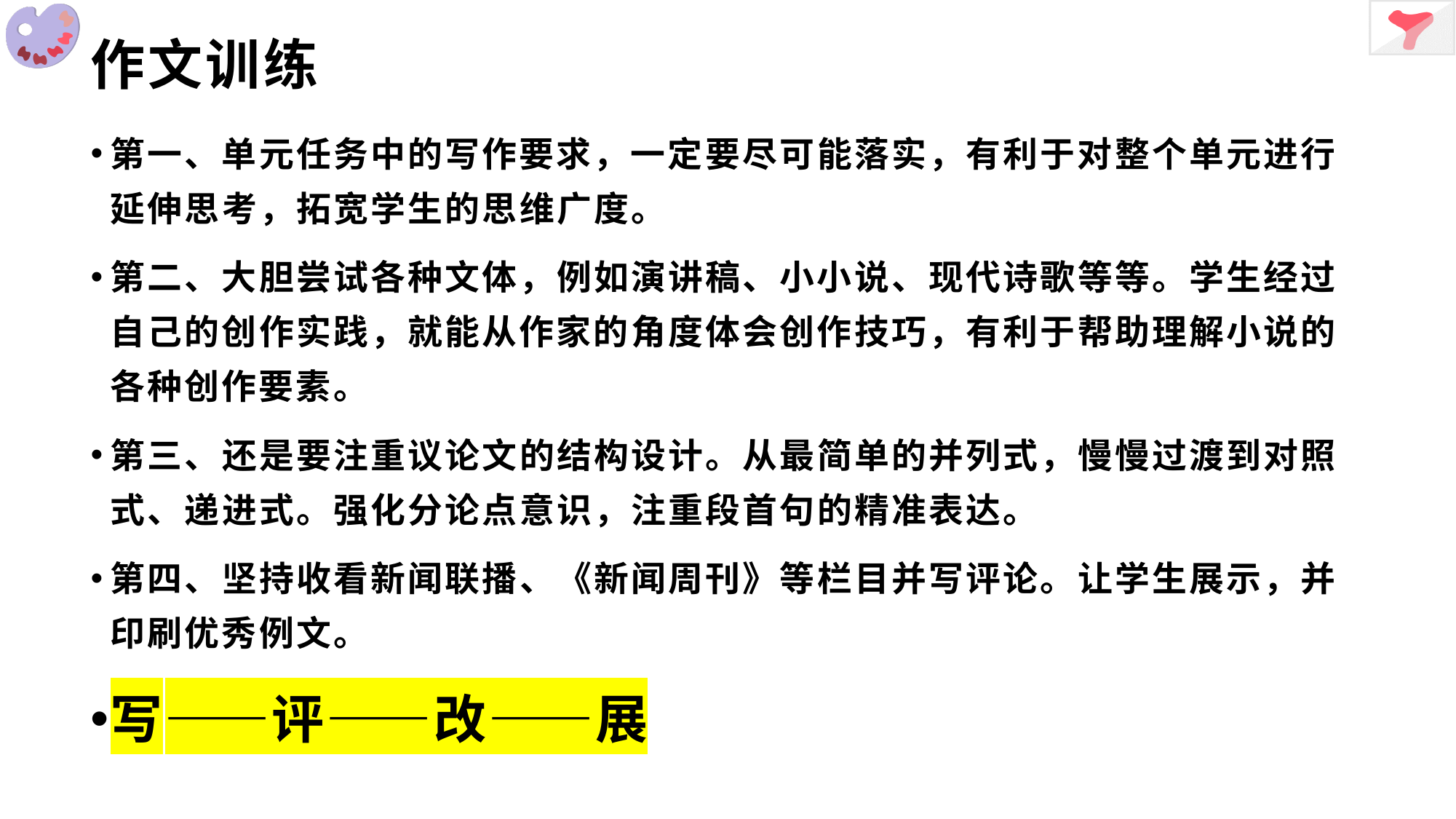

# 作文训练
第一、单元任务中的写作要求，一定要尽可能落实，有利于对整个单元进行延伸思考，拓宽学生的思维广度。
第二、大胆尝试各种文体，例如演讲稿、小小说、现代诗歌等等。学生经过自己的创作实践，就能从作家的角度体会创作技巧，有利于帮助理解小说的各种创作要素。
第三、还是要注重议论文的结构设计。从最简单的并列式，慢慢过渡到对照式、递进式。强化分论点意识，注重段首句的精准表达。
第四、坚持收看新闻联播、《新闻周刊》等栏目并写评论。让学生展示，并印刷优秀例文。
写——评——改——展